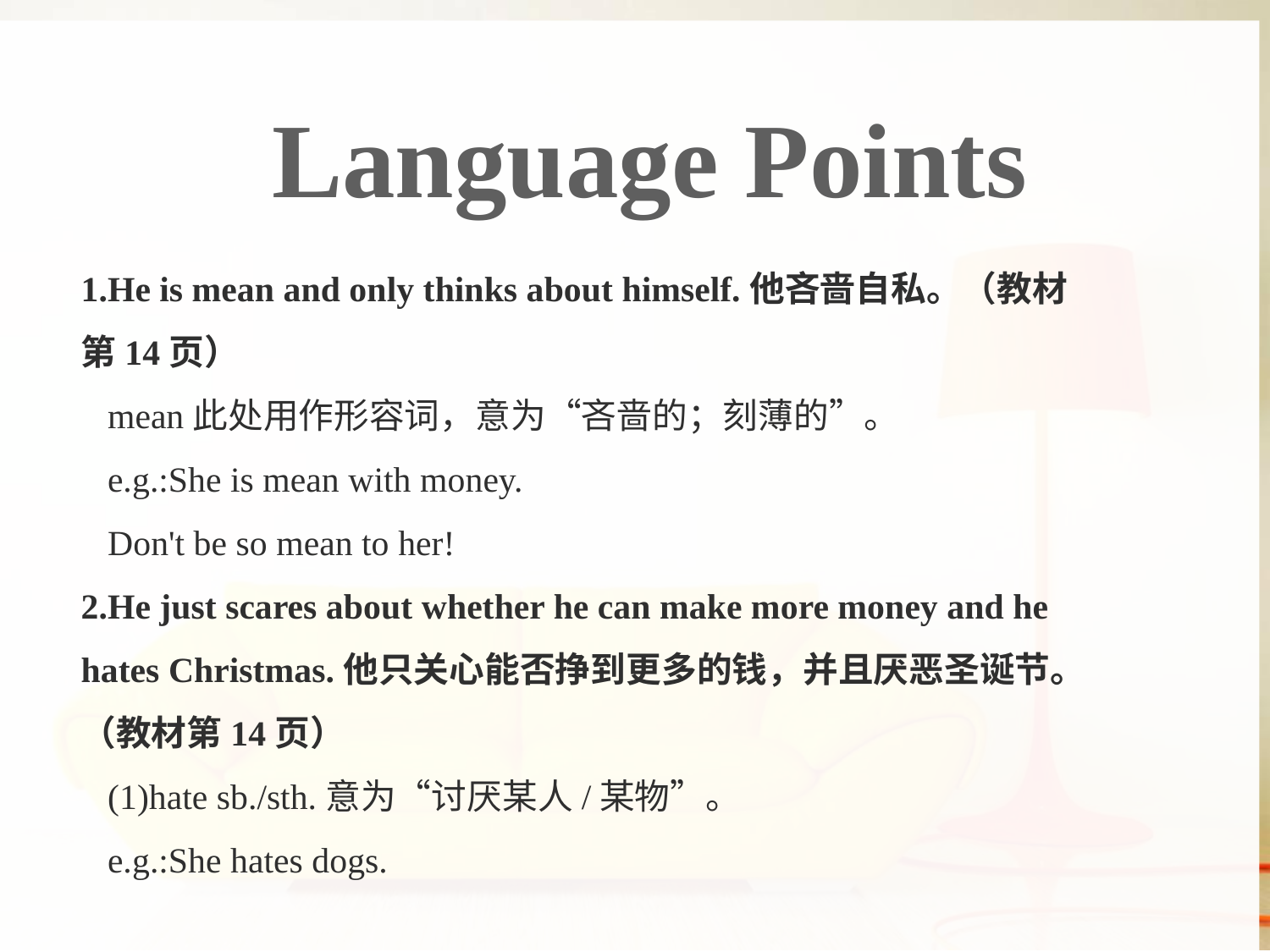

Language Points
1.He is mean and only thinks about himself.他吝啬自私。（教材第14页）
   mean此处用作形容词，意为“吝啬的；刻薄的”。
   e.g.:She is mean with money.
   Don't be so mean to her!
2.He just scares about whether he can make more money and he   hates Christmas.他只关心能否挣到更多的钱，并且厌恶圣诞节。（教材第14页）
   (1)hate sb./sth.意为“讨厌某人/某物”。
   e.g.:She hates dogs.